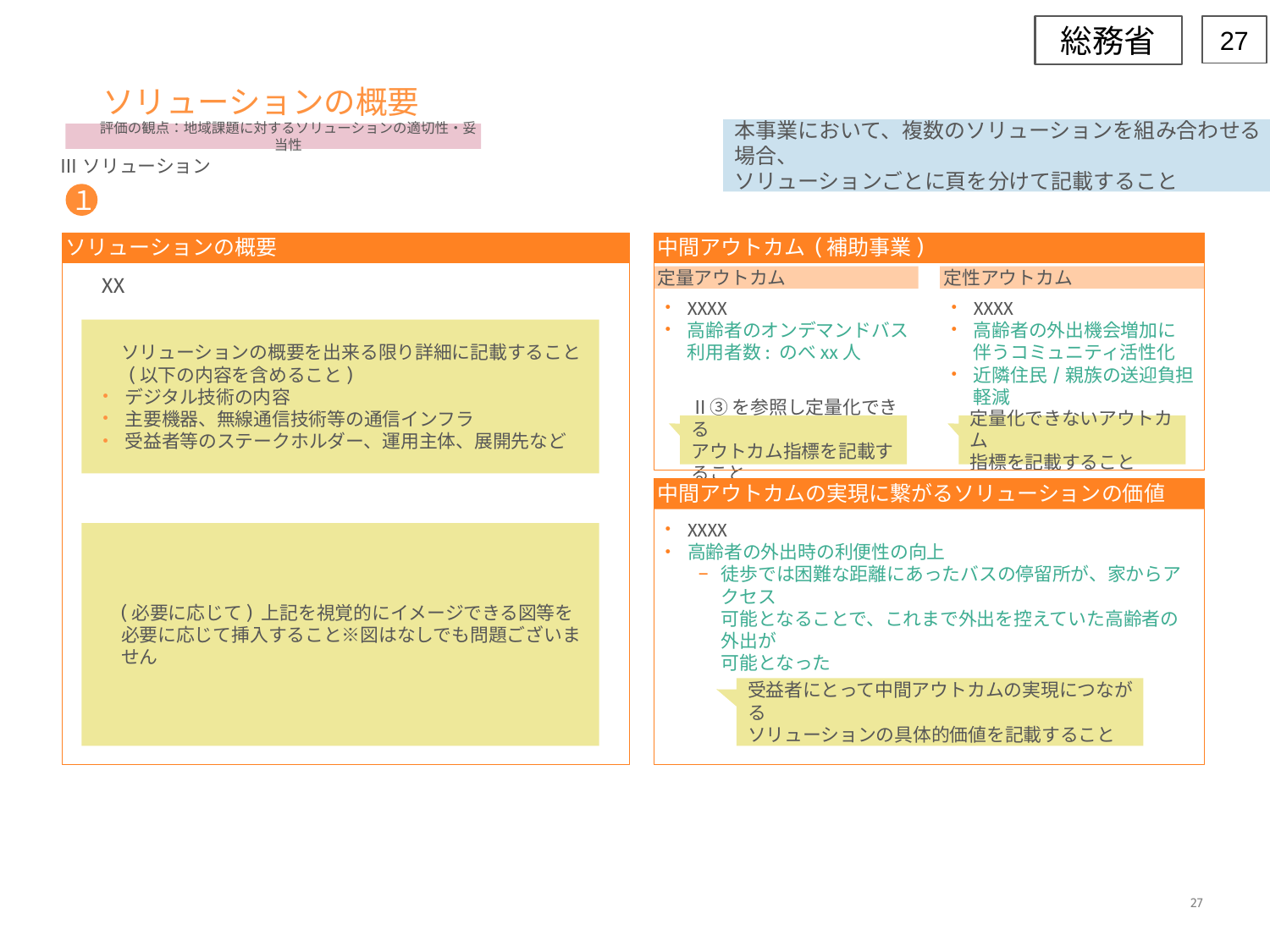

総務省
27
# ソリューションの概要
本事業において、複数のソリューションを組み合わせる場合、
ソリューションごとに頁を分けて記載すること
評価の観点：地域課題に対するソリューションの適切性・妥当性
Ⅲソリューション
１
ソリューションの概要
中間アウトカム (補助事業)

定量アウトカム
定性アウトカム
XX
XXXX
高齢者のオンデマンドバス
利用者数: のべxx人

XXXX
高齢者の外出機会増加に
伴うコミュニティ活性化
近隣住民/親族の送迎負担軽減

ソリューションの概要を出来る限り詳細に記載すること
 (以下の内容を含めること)
デジタル技術の内容
主要機器、無線通信技術等の通信インフラ
受益者等のステークホルダー、運用主体、展開先など
Ⅱ③を参照し定量化できる
アウトカム指標を記載すること
定量化できないアウトカム
指標を記載すること
中間アウトカムの実現に繋がるソリューションの価値

XXXX
高齢者の外出時の利便性の向上
徒歩では困難な距離にあったバスの停留所が、家からアクセス
可能となることで、これまで外出を控えていた高齢者の外出が
可能となった
(必要に応じて) 上記を視覚的にイメージできる図等を必要に応じて挿入すること※図はなしでも問題ございません
受益者にとって中間アウトカムの実現につながる
ソリューションの具体的価値を記載すること